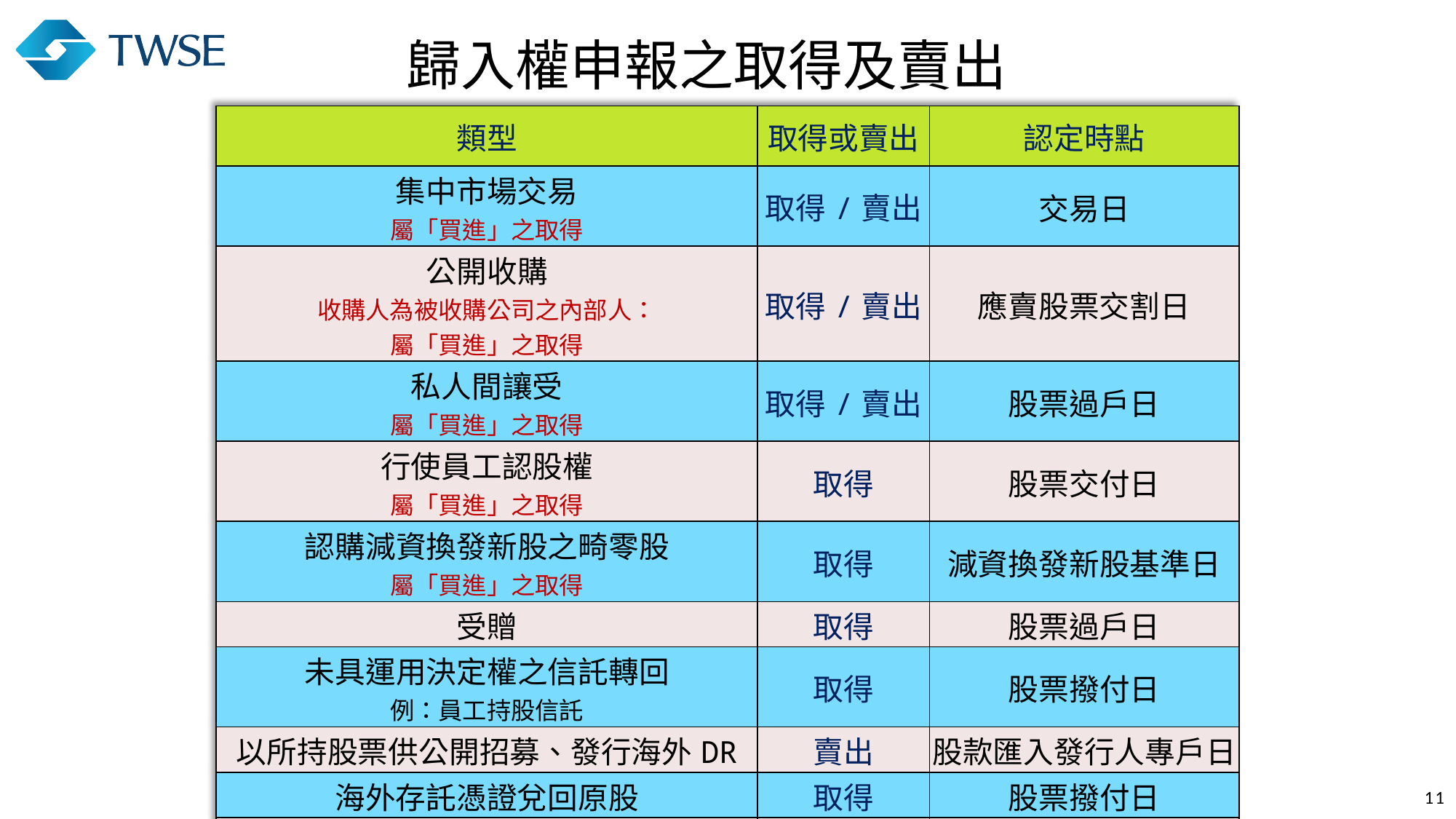

#
歸入權申報之取得及賣出
| 類型 | 取得或賣出 | 認定時點 |
| --- | --- | --- |
| 集中市場交易 屬「買進」之取得 | 取得/賣出 | 交易日 |
| 公開收購 收購人為被收購公司之內部人： 屬「買進」之取得 | 取得/賣出 | 應賣股票交割日 |
| 私人間讓受 屬「買進」之取得 | 取得/賣出 | 股票過戶日 |
| 行使員工認股權 屬「買進」之取得 | 取得 | 股票交付日 |
| 認購減資換發新股之畸零股 屬「買進」之取得 | 取得 | 減資換發新股基準日 |
| 受贈 | 取得 | 股票過戶日 |
| 未具運用決定權之信託轉回 例：員工持股信託 | 取得 | 股票撥付日 |
| 以所持股票供公開招募、發行海外DR | 賣出 | 股款匯入發行人專戶日 |
| 海外存託憑證兌回原股 | 取得 | 股票撥付日 |
| 合併取得老股 | 取得 | 合併基準日 |

11